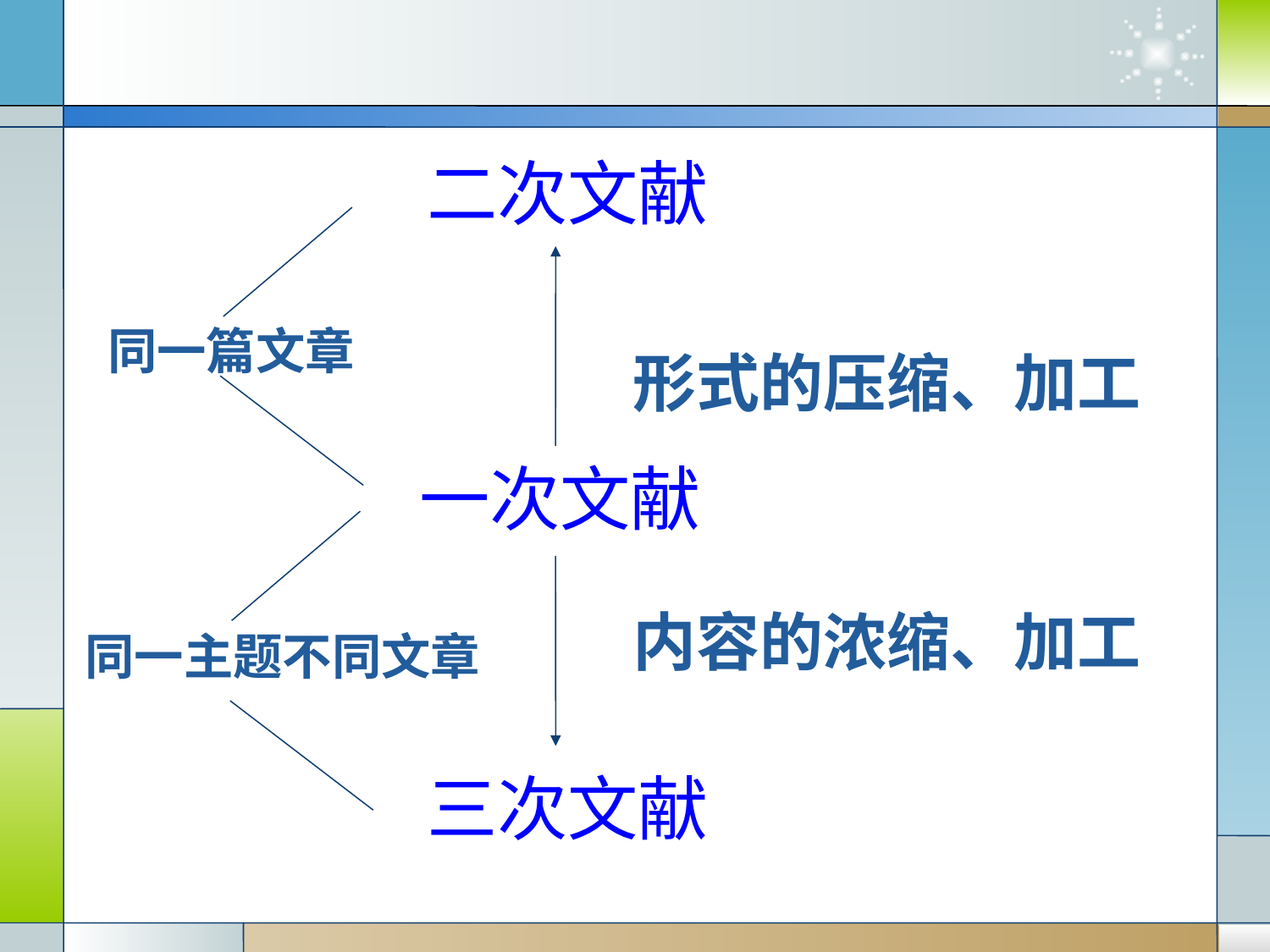

二次文献

同一篇文章
形式的压缩、加工
一次文献

内容的浓缩、加工
同一主题不同文章
三次文献